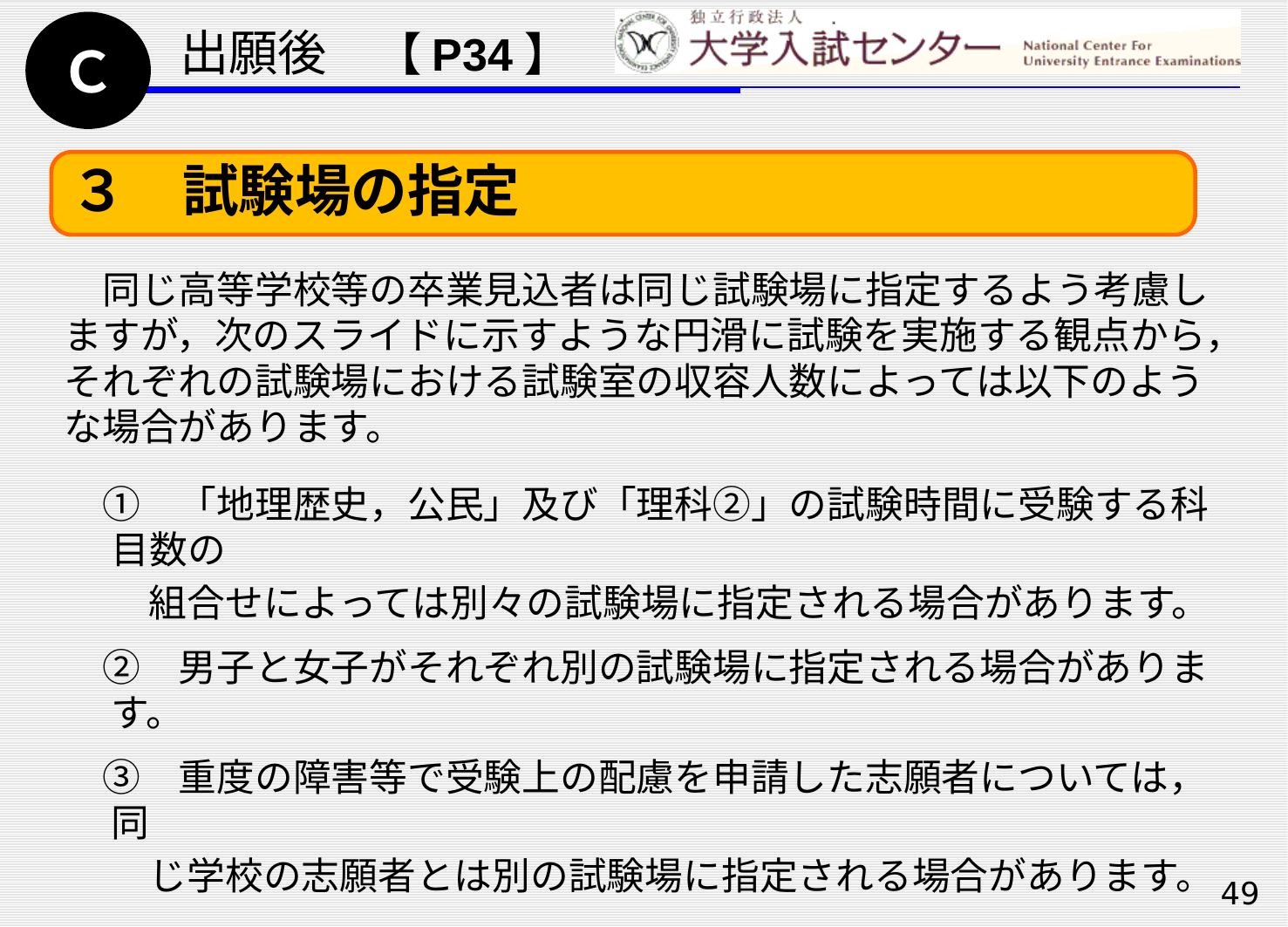

Ｃ
出願後　【P34】
３　試験場の指定
　同じ高等学校等の卒業見込者は同じ試験場に指定するよう考慮しますが，次のスライドに示すような円滑に試験を実施する観点から，それぞれの試験場における試験室の収容人数によっては以下のような場合があります。
　①　「地理歴史，公民」及び「理科②」の試験時間に受験する科目数の
　　 組合せによっては別々の試験場に指定される場合があります。
　②　男子と女子がそれぞれ別の試験場に指定される場合があります。
　③　重度の障害等で受験上の配慮を申請した志願者については，同
　　 じ学校の志願者とは別の試験場に指定される場合があります。

49